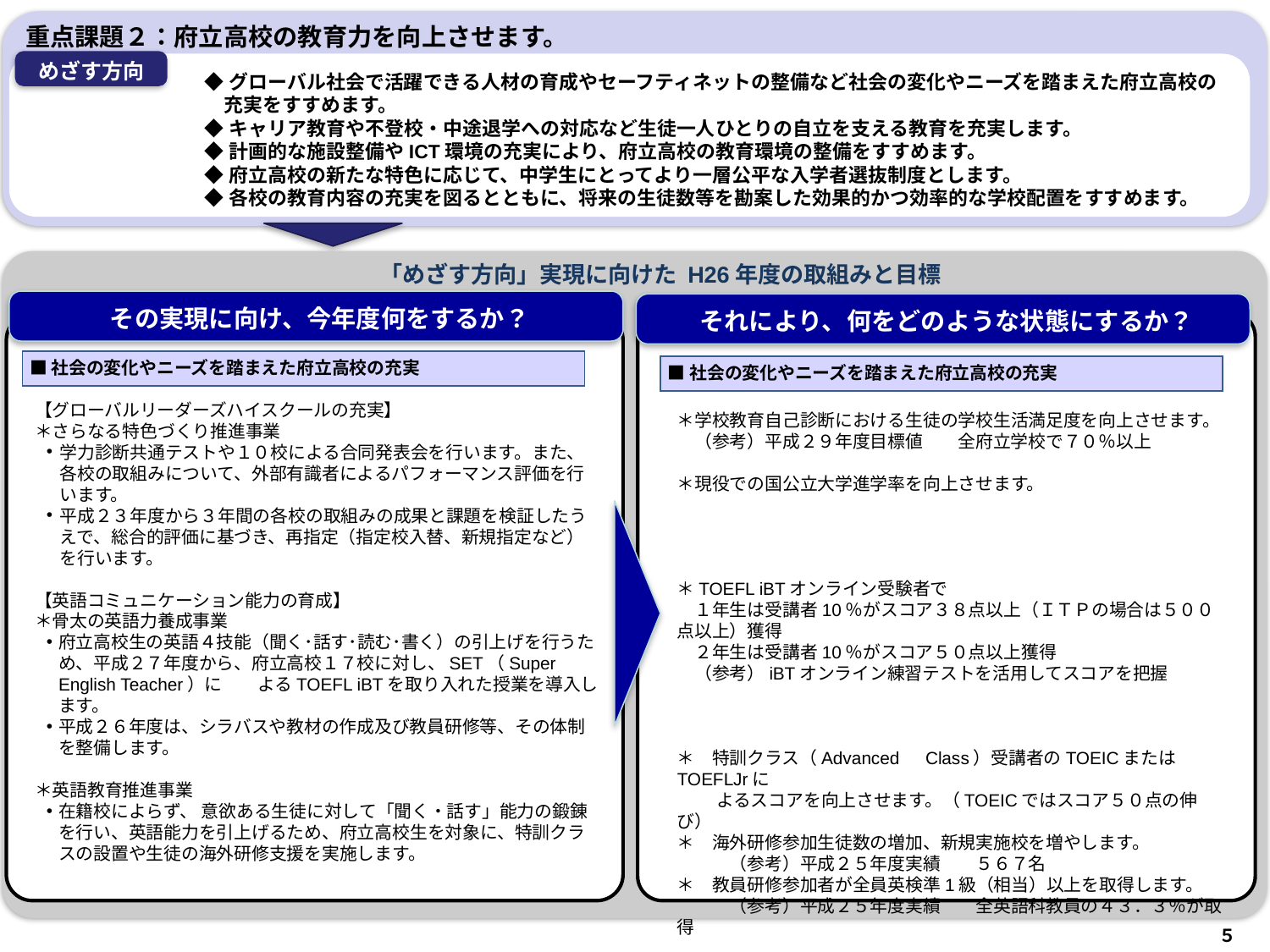

重点課題２：府立高校の教育力を向上させます。
めざす方向
◆グローバル社会で活躍できる人材の育成やセーフティネットの整備など社会の変化やニーズを踏まえた府立高校の
　充実をすすめます。
◆キャリア教育や不登校・中途退学への対応など生徒一人ひとりの自立を支える教育を充実します。
◆計画的な施設整備やICT環境の充実により、府立高校の教育環境の整備をすすめます。
◆府立高校の新たな特色に応じて、中学生にとってより一層公平な入学者選抜制度とします。
◆各校の教育内容の充実を図るとともに、将来の生徒数等を勘案した効果的かつ効率的な学校配置をすすめます。

　　 「めざす方向」実現に向けた H26年度の取組みと目標
その実現に向け、今年度何をするか？
それにより、何をどのような状態にするか？

■社会の変化やニーズを踏まえた府立高校の充実
■社会の変化やニーズを踏まえた府立高校の充実
【グローバルリーダーズハイスクールの充実】
＊さらなる特色づくり推進事業
学力診断共通テストや１０校による合同発表会を行います。また、各校の取組みについて、外部有識者によるパフォーマンス評価を行います。
平成２３年度から３年間の各校の取組みの成果と課題を検証したうえで、総合的評価に基づき、再指定（指定校入替、新規指定など）を行います。

【英語コミュニケーション能力の育成】
＊骨太の英語力養成事業
府立高校生の英語４技能（聞く･話す･読む･書く）の引上げを行うため、平成２７年度から、府立高校１７校に対し、SET（Super English Teacher）に　　よるTOEFL iBTを取り入れた授業を導入します。
平成２６年度は、シラバスや教材の作成及び教員研修等、その体制を整備します。

＊英語教育推進事業
在籍校によらず、 意欲ある生徒に対して「聞く・話す」能力の鍛錬を行い、英語能力を引上げるため、府立高校生を対象に、特訓クラスの設置や生徒の海外研修支援を実施します。

＊学校教育自己診断における生徒の学校生活満足度を向上させます。
　（参考）平成２９年度目標値　　全府立学校で７０％以上

＊現役での国公立大学進学率を向上させます。

＊TOEFL iBTオンライン受験者で
　１年生は受講者10％がスコア３８点以上（ＩＴＰの場合は５００点以上）獲得
　２年生は受講者10％がスコア５０点以上獲得
　（参考）iBTオンライン練習テストを活用してスコアを把握

＊　特訓クラス（Advanced　Class）受講者のTOEICまたはTOEFLJrに
　　 よるスコアを向上させます。（TOEICではスコア５０点の伸び）
＊　海外研修参加生徒数の増加、新規実施校を増やします。
　　　（参考）平成２５年度実績　　５６７名
＊　教員研修参加者が全員英検準1級（相当）以上を取得します。
　　　（参考）平成２５年度実績　　全英語科教員の４３．３％が取得

４
５